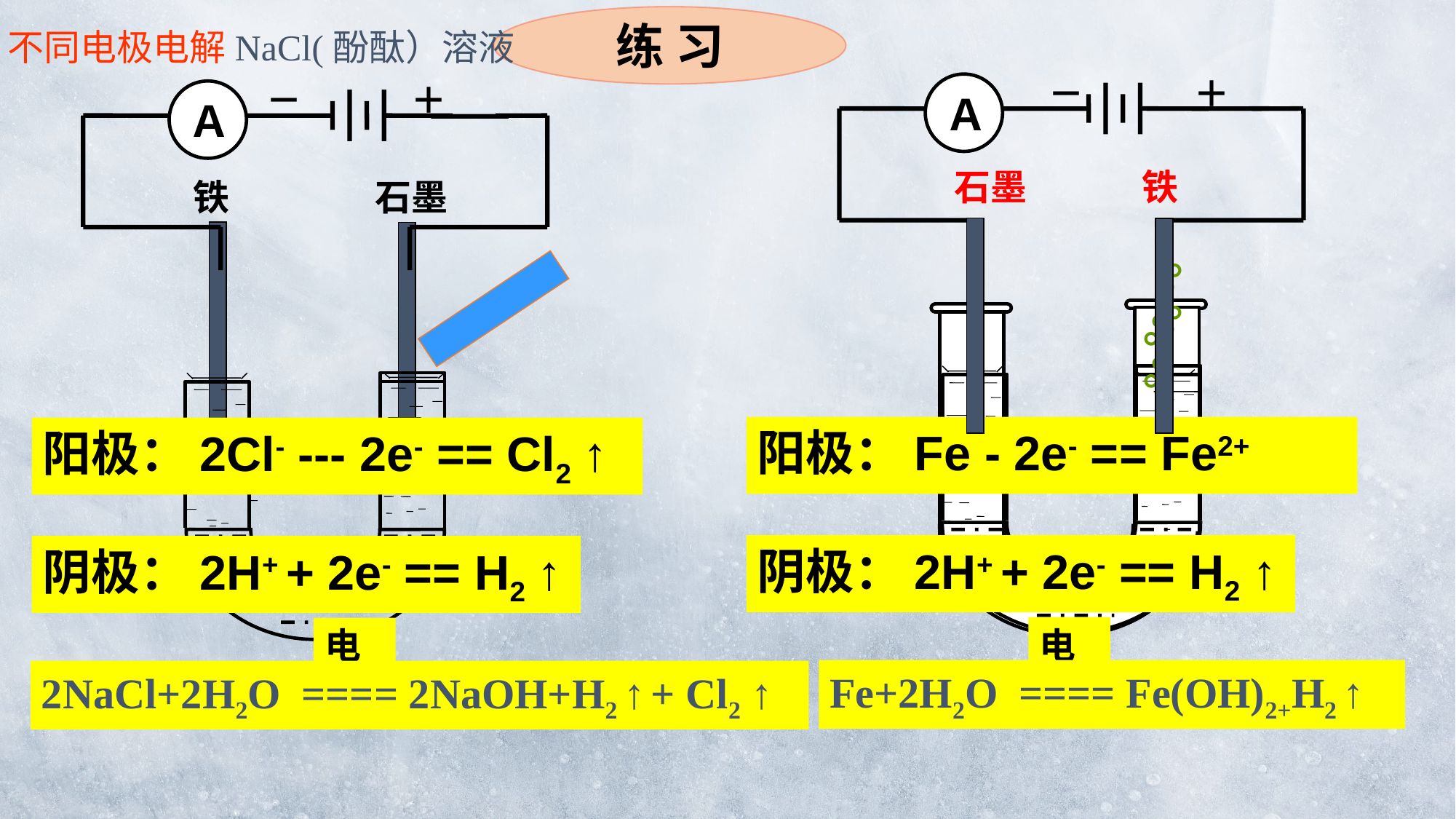

练 习
不同电极电解NaCl(酚酞）溶液
－　　　＋

Ａ

        石墨              铁

－　　　＋

Ａ

铁　　　　石墨

。。
。。
。。
。。

阳极：Fe - 2e- == Fe2+
阴极：2H+ + 2e- == H2 ↑
电解
Fe+2H2O  ==== Fe(OH)2+H2 ↑
阳极：2Cl- --- 2e- == Cl2 ↑
阴极：2H+ + 2e- == H2 ↑
电解
2NaCl+2H2O  ==== 2NaOH+H2 ↑ + Cl2 ↑